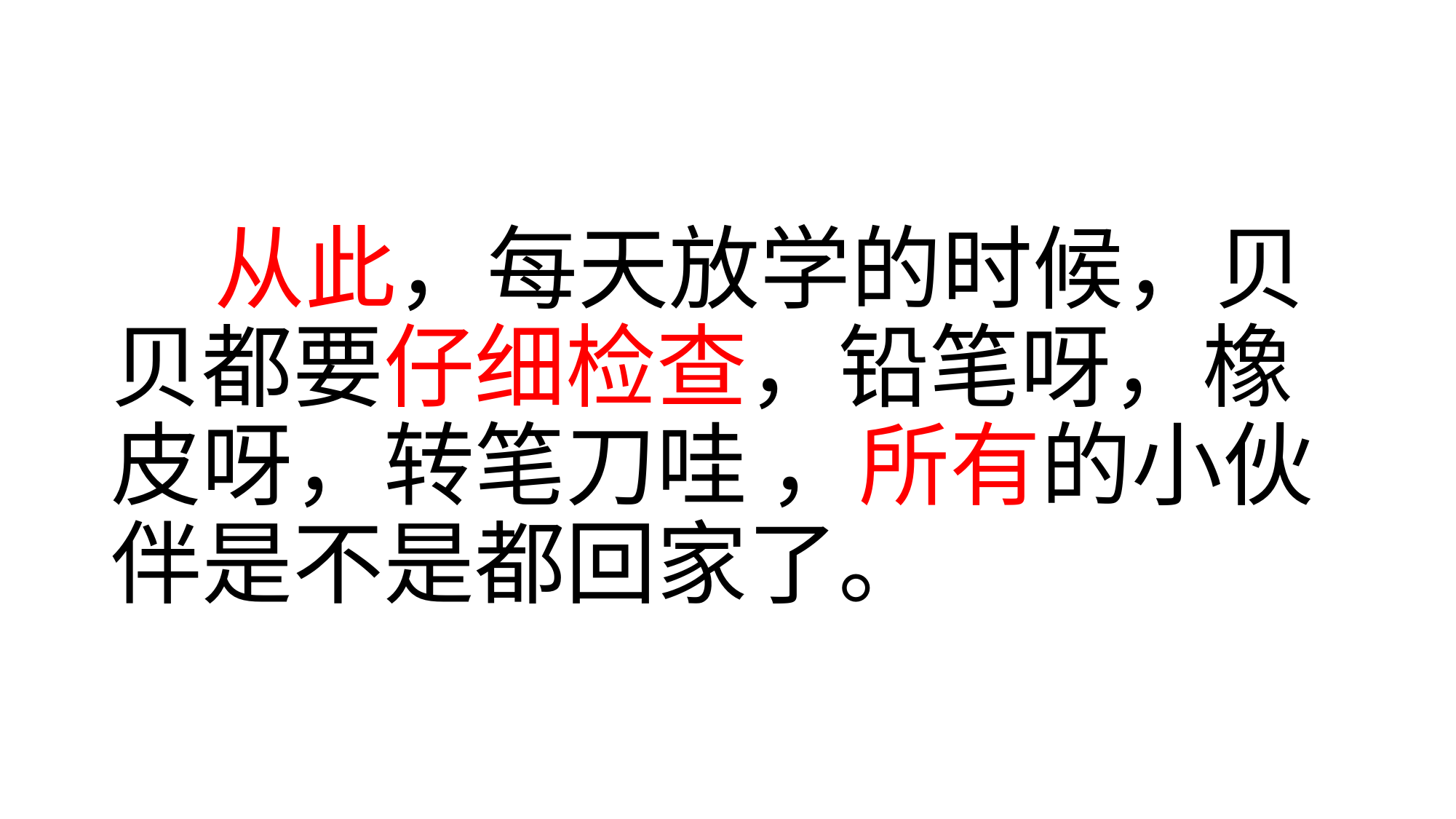

#
    从此，每天放学的时候，贝贝都要仔细检查，铅笔呀，橡皮呀，转笔刀哇 ，所有的小伙伴是不是都回家了。